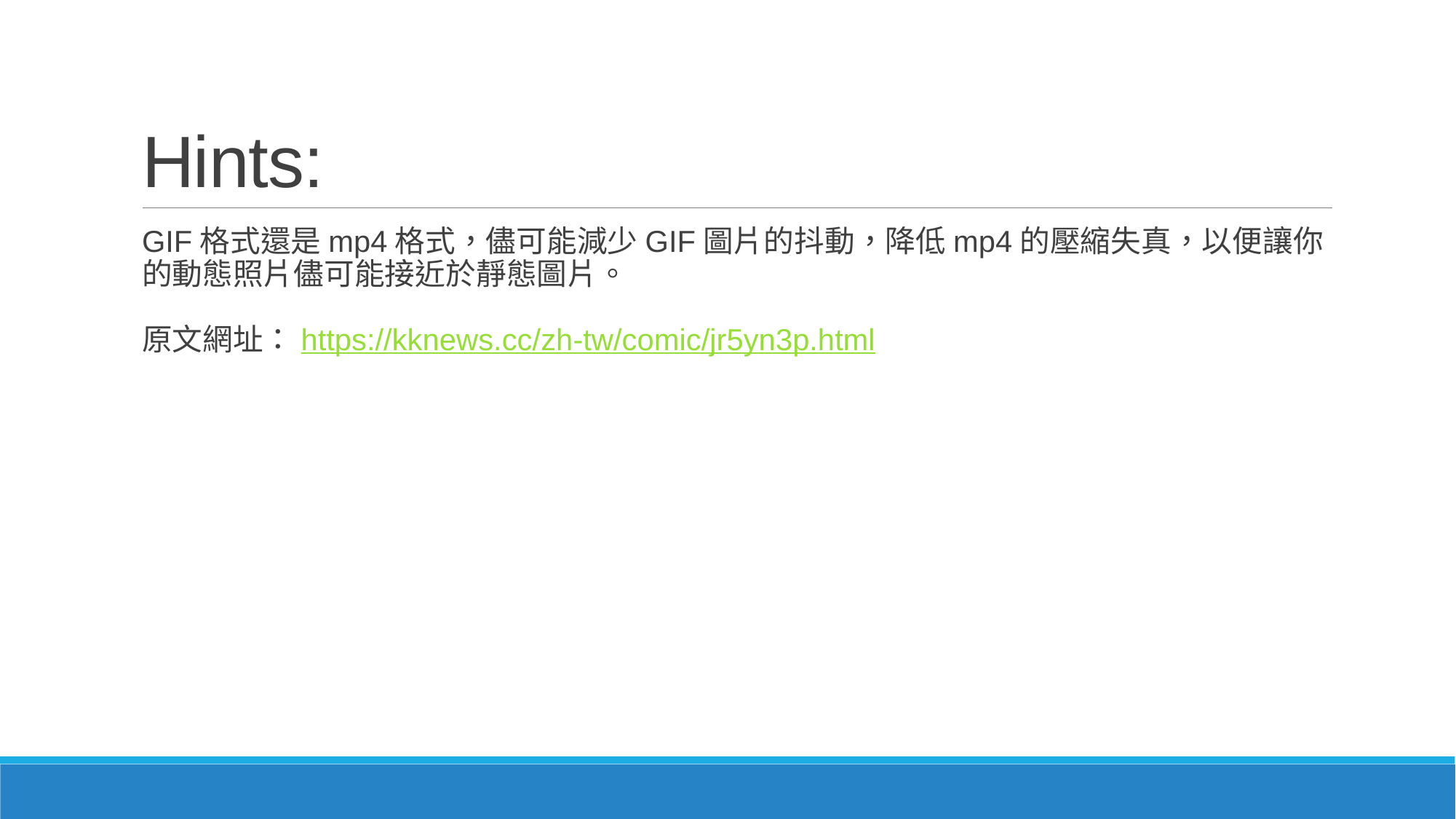

# Hints:
GIF格式還是mp4格式，儘可能減少GIF圖片的抖動，降低mp4的壓縮失真，以便讓你的動態照片儘可能接近於靜態圖片。
原文網址：https://kknews.cc/zh-tw/comic/jr5yn3p.html